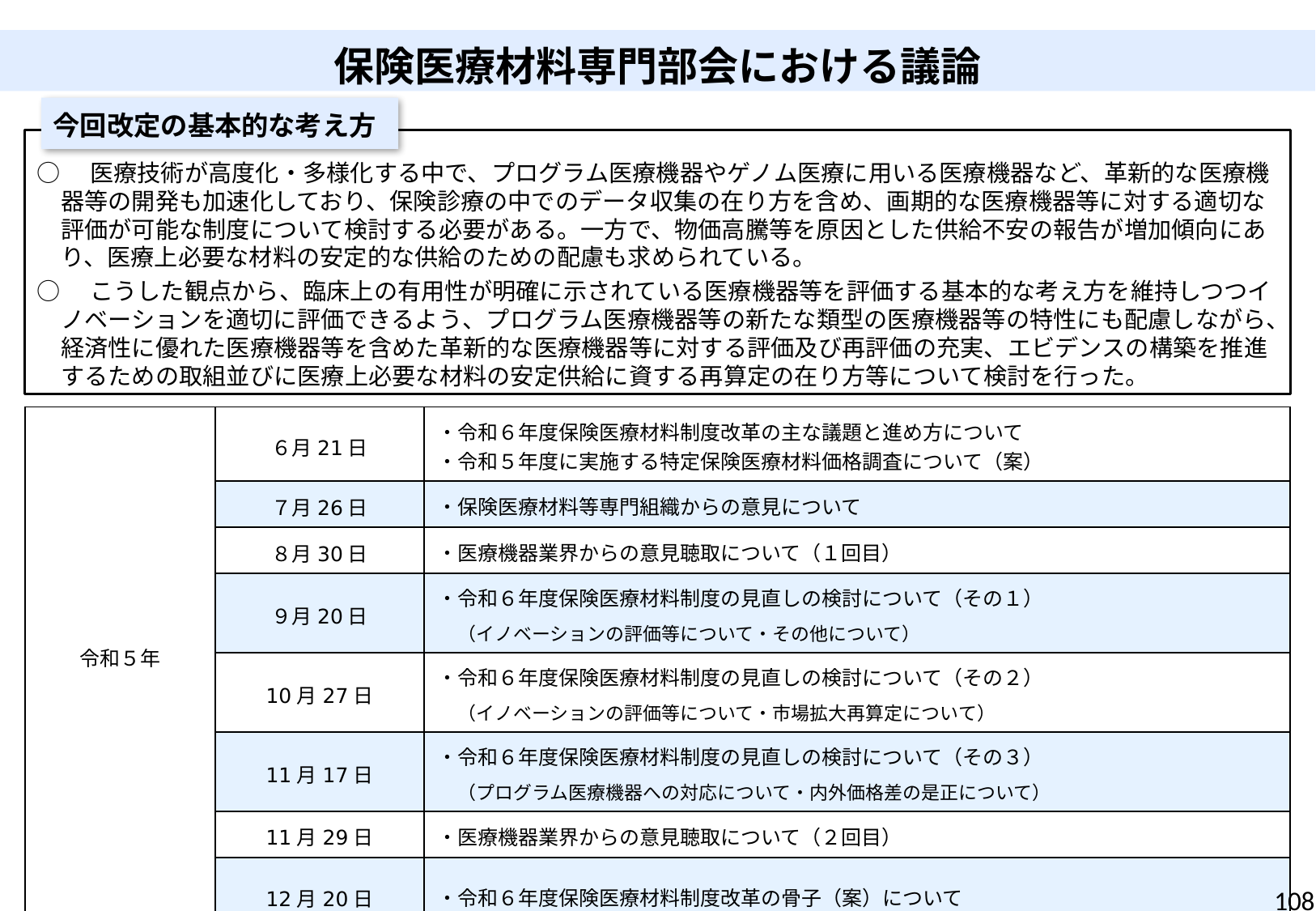

# 保険医療材料専門部会における議論
今回改定の基本的な考え方

○　医療技術が高度化・多様化する中で、プログラム医療機器やゲノム医療に用いる医療機器など、革新的な医療機器等の開発も加速化しており、保険診療の中でのデータ収集の在り方を含め、画期的な医療機器等に対する適切な評価が可能な制度について検討する必要がある。一方で、物価高騰等を原因とした供給不安の報告が増加傾向にあり、医療上必要な材料の安定的な供給のための配慮も求められている。
○　こうした観点から、臨床上の有用性が明確に示されている医療機器等を評価する基本的な考え方を維持しつつイノベーションを適切に評価できるよう、プログラム医療機器等の新たな類型の医療機器等の特性にも配慮しながら、経済性に優れた医療機器等を含めた革新的な医療機器等に対する評価及び再評価の充実、エビデンスの構築を推進するための取組並びに医療上必要な材料の安定供給に資する再算定の在り方等について検討を行った。

| 令和５年 | ６月21日 | ・令和６年度保険医療材料制度改革の主な議題と進め方について ・令和５年度に実施する特定保険医療材料価格調査について（案） |
| --- | --- | --- |
|  | ７月26日 | ・保険医療材料等専門組織からの意見について |
|  | ８月30日 | ・医療機器業界からの意見聴取について（１回目） |
|  | ９月20日 | ・令和６年度保険医療材料制度の見直しの検討について（その１） 　（イノベーションの評価等について・その他について） |
|  | 10月27日 | ・令和６年度保険医療材料制度の見直しの検討について（その２） 　（イノベーションの評価等について・市場拡大再算定について） |
|  | 11月17日 | ・令和６年度保険医療材料制度の見直しの検討について（その３） 　（プログラム医療機器への対応について・内外価格差の是正について） |
|  | 11月29日 | ・医療機器業界からの意見聴取について（２回目） |
|  | 12月20日 | ・令和６年度保険医療材料制度改革の骨子（案）について |
| 令和６年 | １月17日 | ・令和６年度保険医療材料制度の見直し（案）について |
108